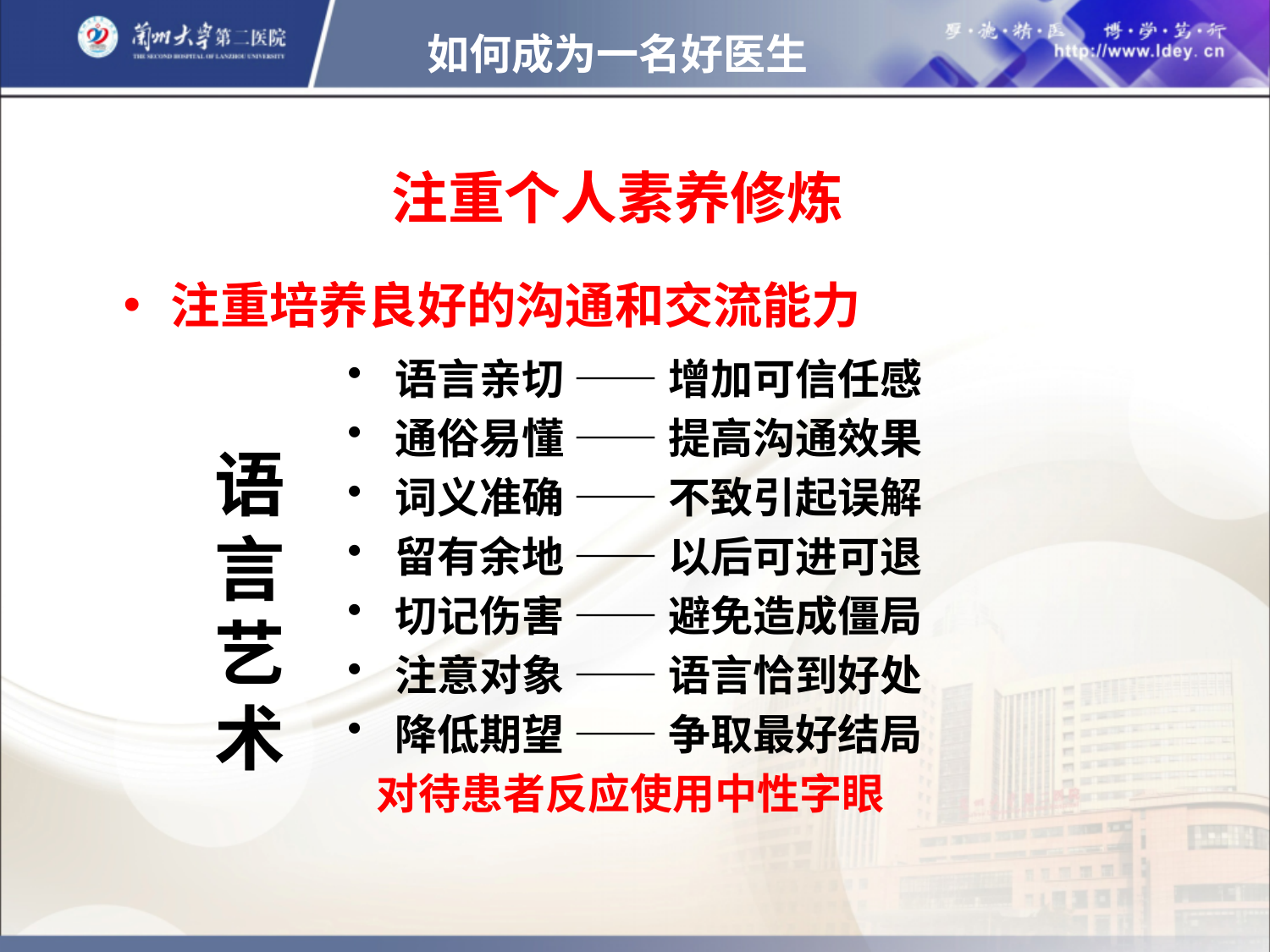

如何成为一名好医生
注重个人素养修炼
注重培养良好的沟通和交流能力
语言艺术
语言亲切 —— 增加可信任感
通俗易懂 —— 提高沟通效果
词义准确 —— 不致引起误解
留有余地 —— 以后可进可退
切记伤害 —— 避免造成僵局
注意对象 —— 语言恰到好处
降低期望 —— 争取最好结局
  对待患者反应使用中性字眼